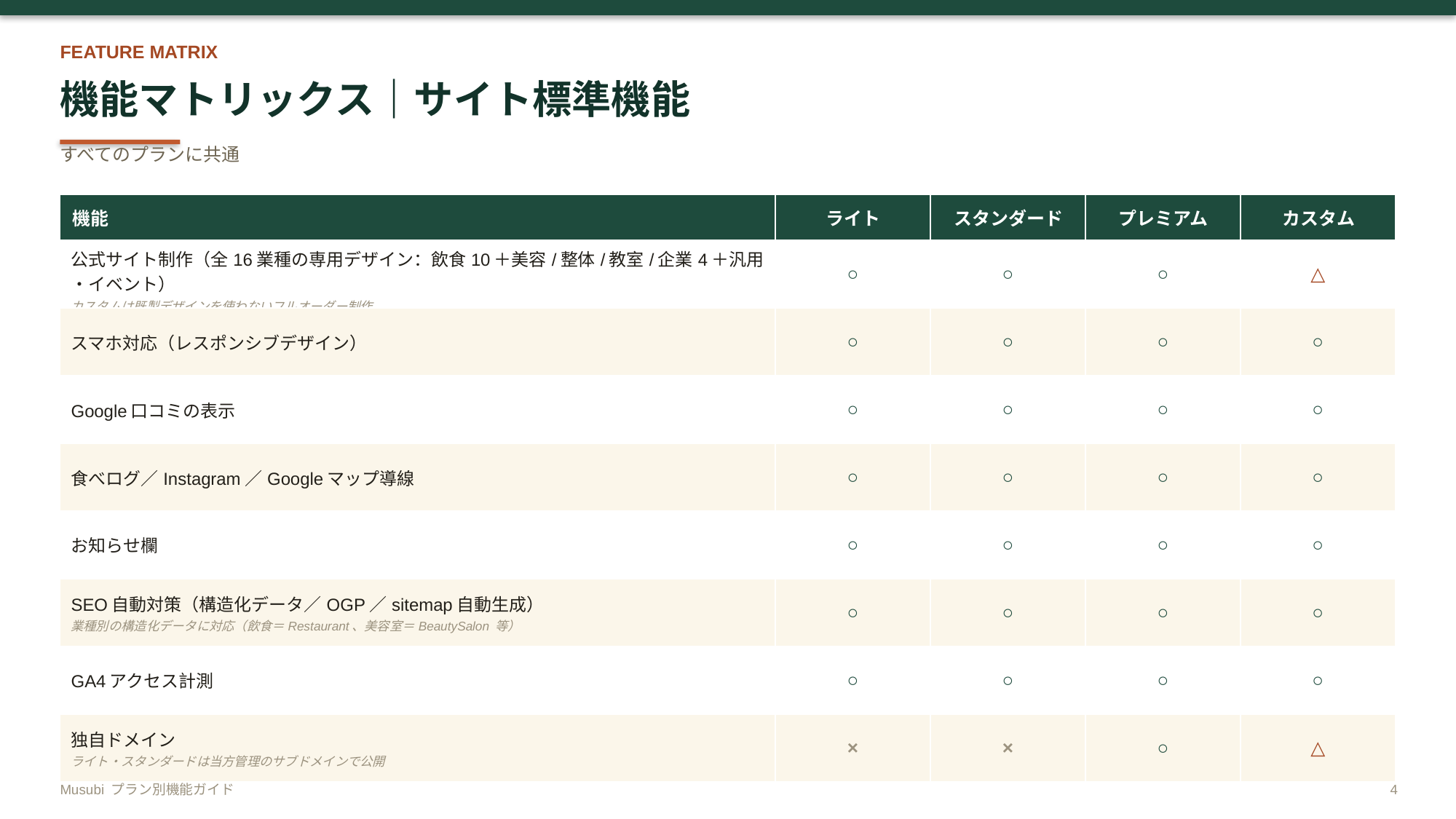

FEATURE MATRIX
機能マトリックス｜サイト標準機能

すべてのプランに共通
| 機能 | ライト | スタンダード | プレミアム | カスタム |
| --- | --- | --- | --- | --- |
| 公式サイト制作（全16業種の専用デザイン：飲食10＋美容/整体/教室/企業4＋汎用・イベント） カスタムは既製デザインを使わないフルオーダー制作 | ○ | ○ | ○ | △ |
| スマホ対応（レスポンシブデザイン） | ○ | ○ | ○ | ○ |
| Google口コミの表示 | ○ | ○ | ○ | ○ |
| 食べログ／Instagram／Googleマップ導線 | ○ | ○ | ○ | ○ |
| お知らせ欄 | ○ | ○ | ○ | ○ |
| SEO自動対策（構造化データ／OGP／sitemap自動生成） 業種別の構造化データに対応（飲食＝Restaurant、美容室＝BeautySalon 等） | ○ | ○ | ○ | ○ |
| GA4アクセス計測 | ○ | ○ | ○ | ○ |
| 独自ドメイン ライト・スタンダードは当方管理のサブドメインで公開 | × | × | ○ | △ |
Musubi プラン別機能ガイド
4